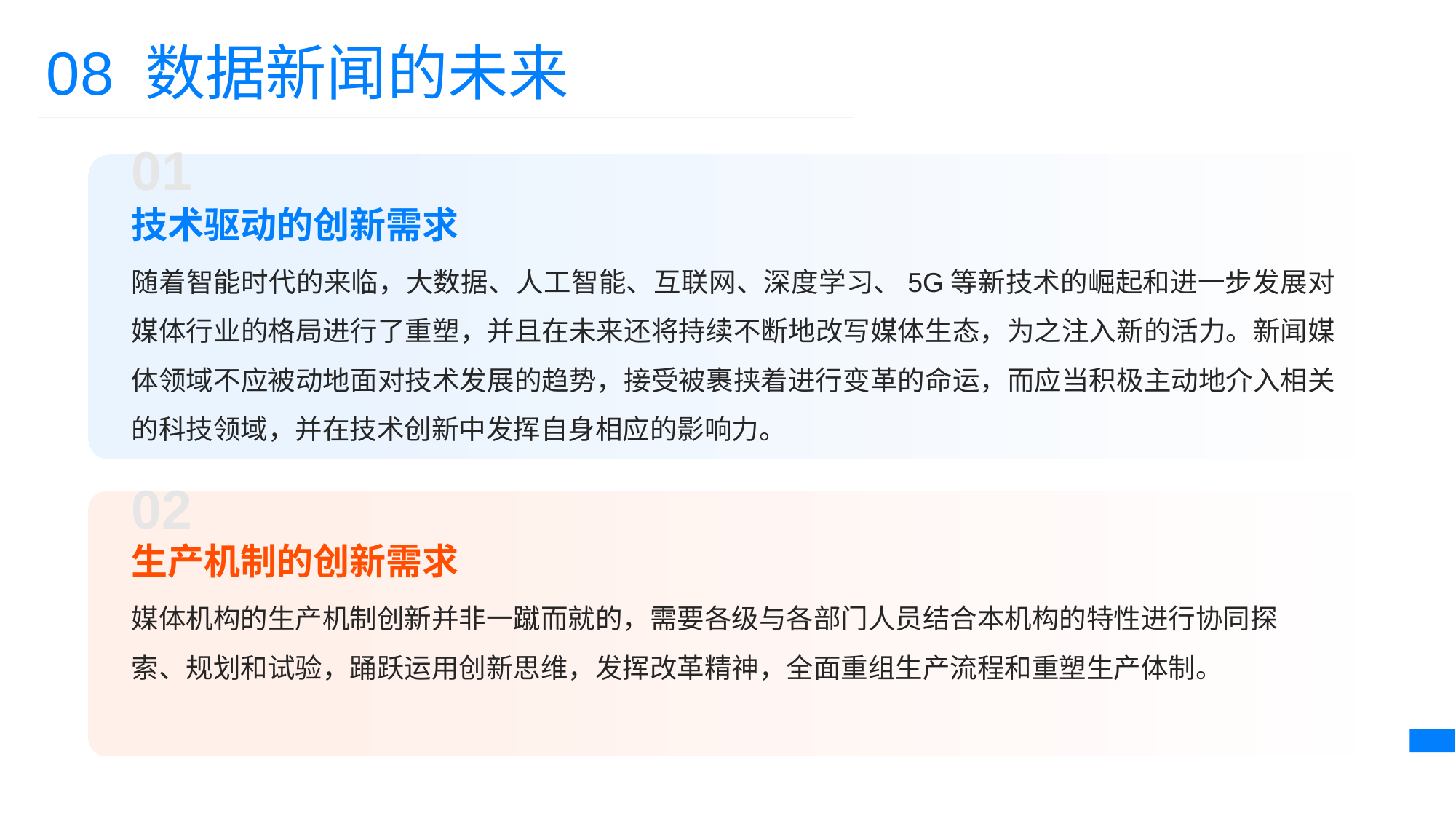

08 数据新闻的未来
01

技术驱动的创新需求
随着智能时代的来临，大数据、人工智能、互联网、深度学习、5G等新技术的崛起和进一步发展对媒体行业的格局进行了重塑，并且在未来还将持续不断地改写媒体生态，为之注入新的活力。新闻媒体领域不应被动地面对技术发展的趋势，接受被裹挟着进行变革的命运，而应当积极主动地介入相关的科技领域，并在技术创新中发挥自身相应的影响力。
02

生产机制的创新需求
媒体机构的生产机制创新并非一蹴而就的，需要各级与各部门人员结合本机构的特性进行协同探
索、规划和试验，踊跃运用创新思维，发挥改革精神，全面重组生产流程和重塑生产体制。